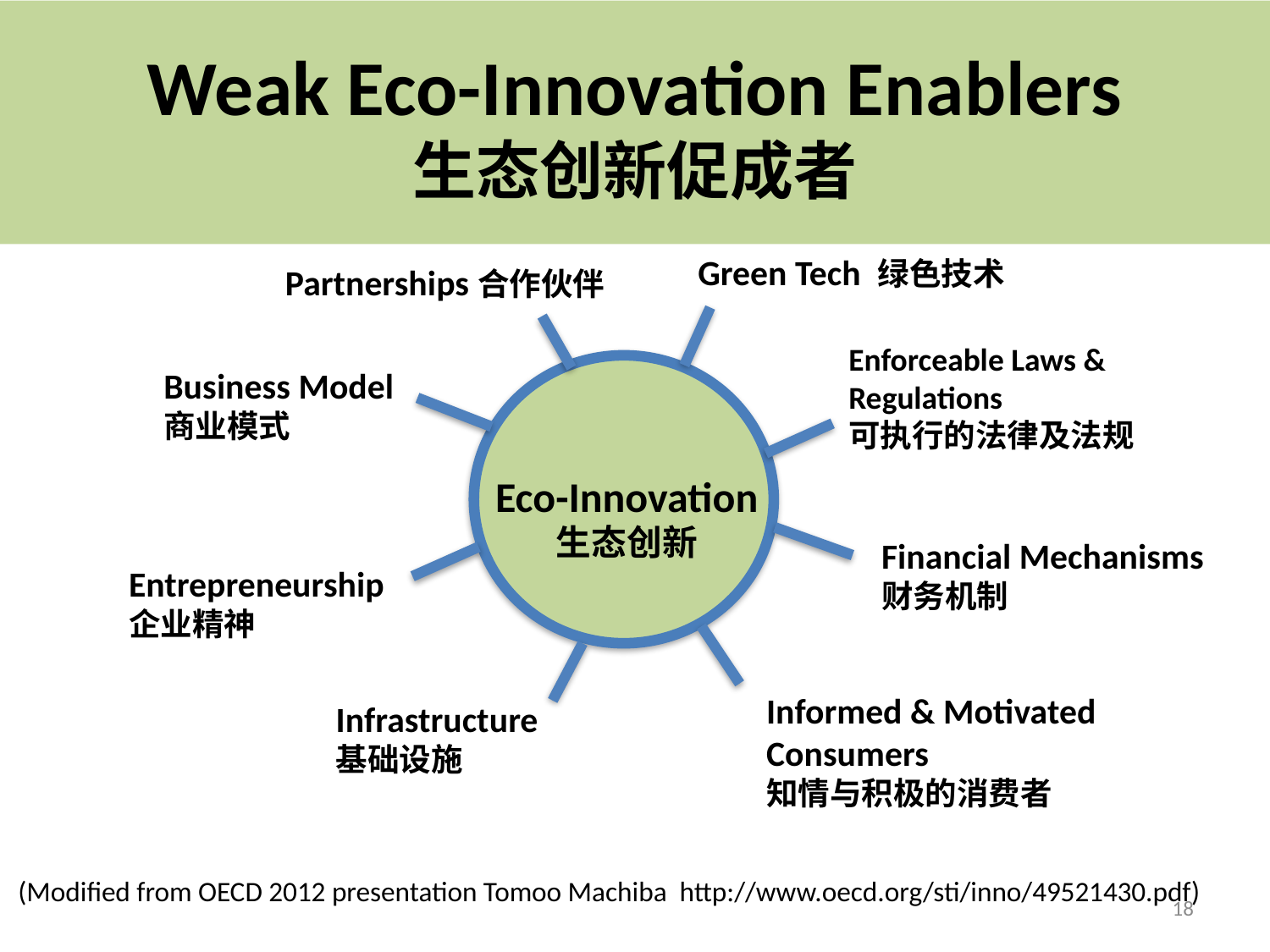

# Weak Eco-Innovation Enablers 生态创新促成者
Green Tech 绿色技术
Partnerships合作伙伴
Enforceable Laws & Regulations
可执行的法律及法规

Business Model
商业模式
Eco-Innovation
生态创新
Financial Mechanisms
财务机制
Entrepreneurship
企业精神
Informed & Motivated Consumers
知情与积极的消费者
Infrastructure
基础设施
(Modified from OECD 2012 presentation Tomoo Machiba  http://www.oecd.org/sti/inno/49521430.pdf)
18